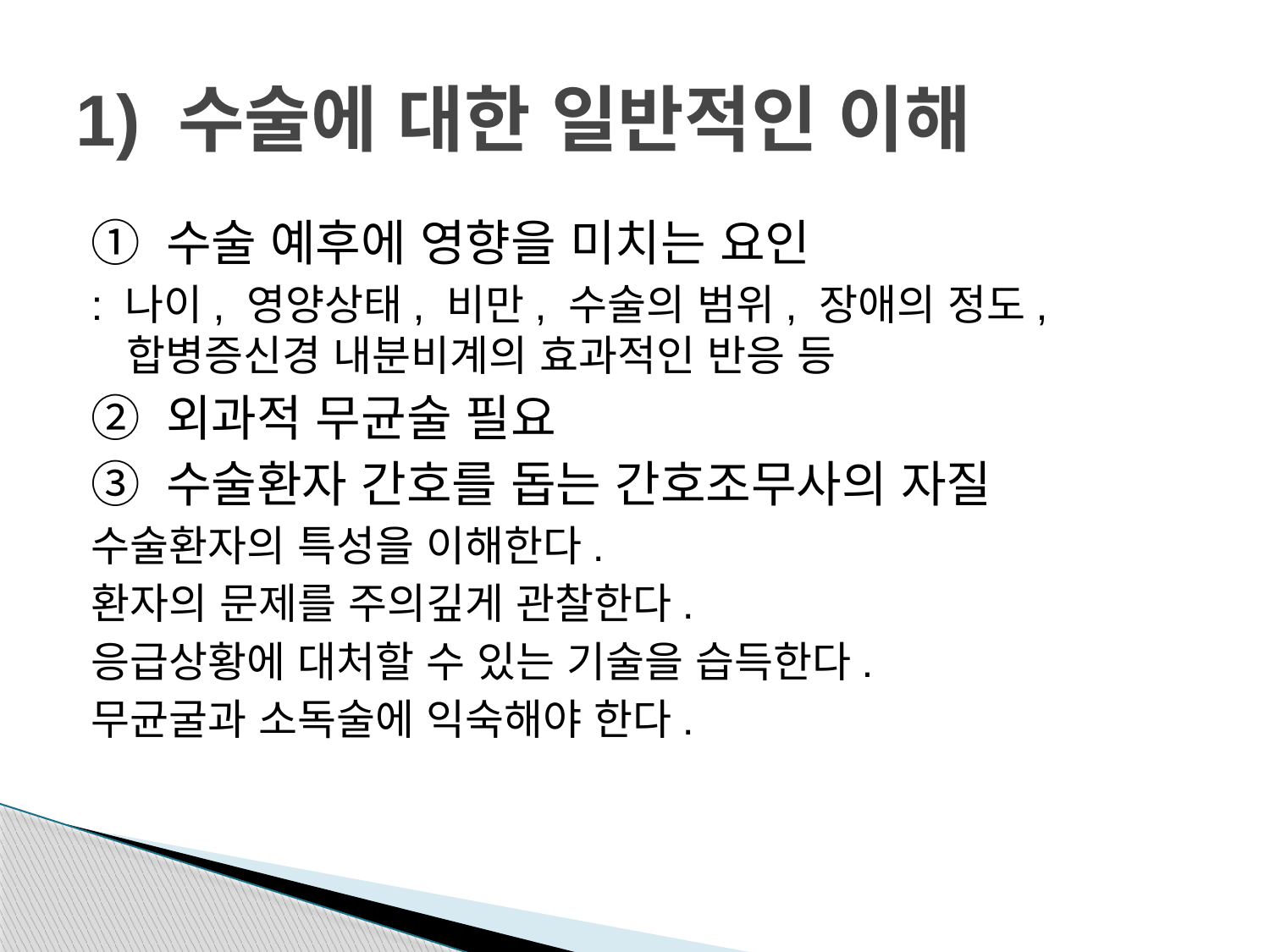

# 1) 수술에 대한 일반적인 이해
① 수술 예후에 영향을 미치는 요인
: 나이, 영양상태, 비만, 수술의 범위, 장애의 정도, 합병증신경 내분비계의 효과적인 반응 등
② 외과적 무균술 필요
③ 수술환자 간호를 돕는 간호조무사의 자질
수술환자의 특성을 이해한다.
환자의 문제를 주의깊게 관찰한다.
응급상황에 대처할 수 있는 기술을 습득한다.
무균굴과 소독술에 익숙해야 한다.